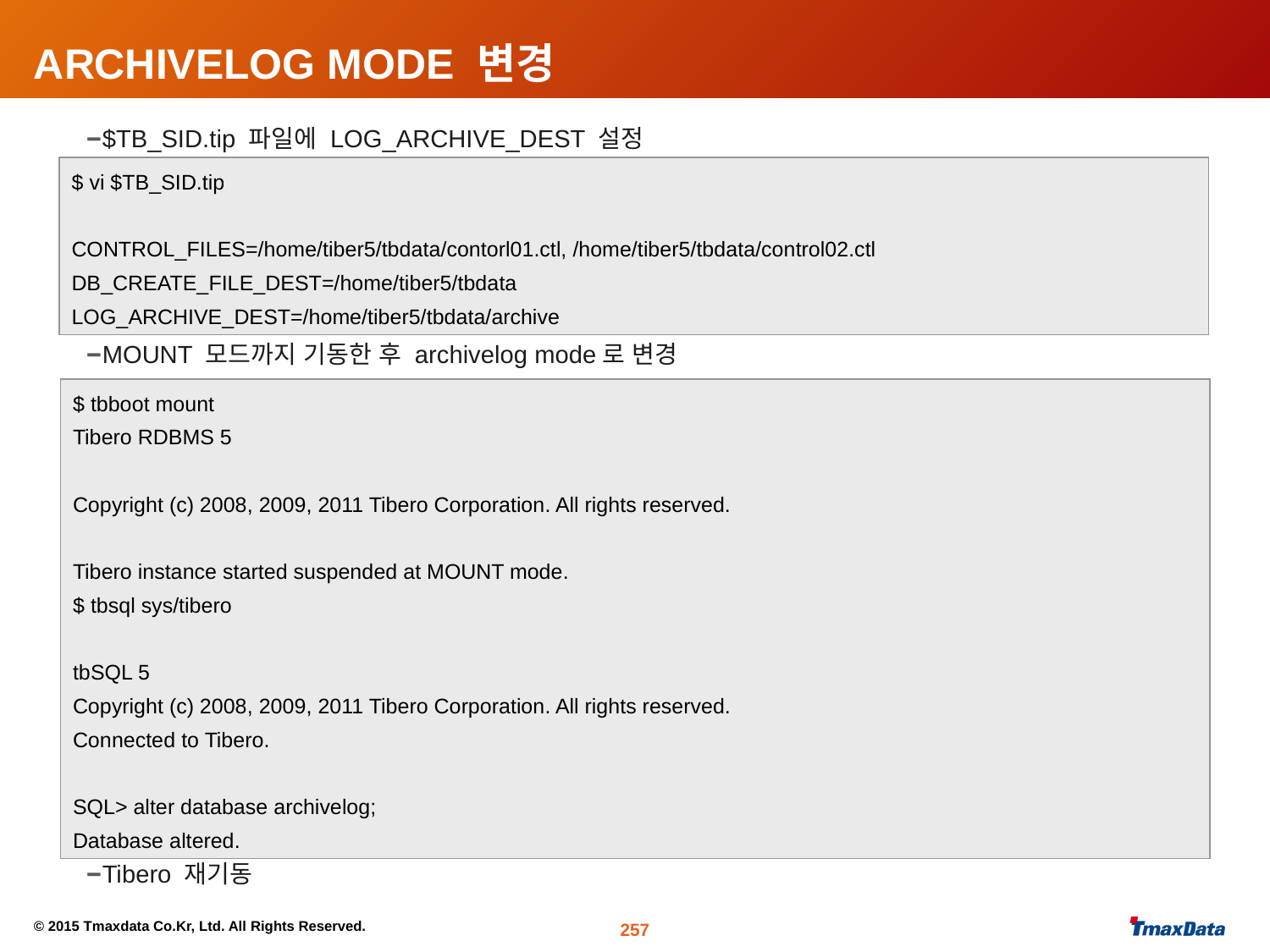

# ARCHIVELOG MODE 변경
$TB_SID.tip 파일에 LOG_ARCHIVE_DEST 설정

MOUNT 모드까지 기동한 후 archivelog mode로 변경

Tibero 재기동
$ vi $TB_SID.tip

CONTROL_FILES=/home/tiber5/tbdata/contorl01.ctl, /home/tiber5/tbdata/control02.ctl
DB_CREATE_FILE_DEST=/home/tiber5/tbdata
LOG_ARCHIVE_DEST=/home/tiber5/tbdata/archive
$ tbboot mount
Tibero RDBMS 5

Copyright (c) 2008, 2009, 2011 Tibero Corporation. All rights reserved.

Tibero instance started suspended at MOUNT mode.
$ tbsql sys/tibero

tbSQL 5
Copyright (c) 2008, 2009, 2011 Tibero Corporation. All rights reserved.
Connected to Tibero.

SQL> alter database archivelog;
Database altered.